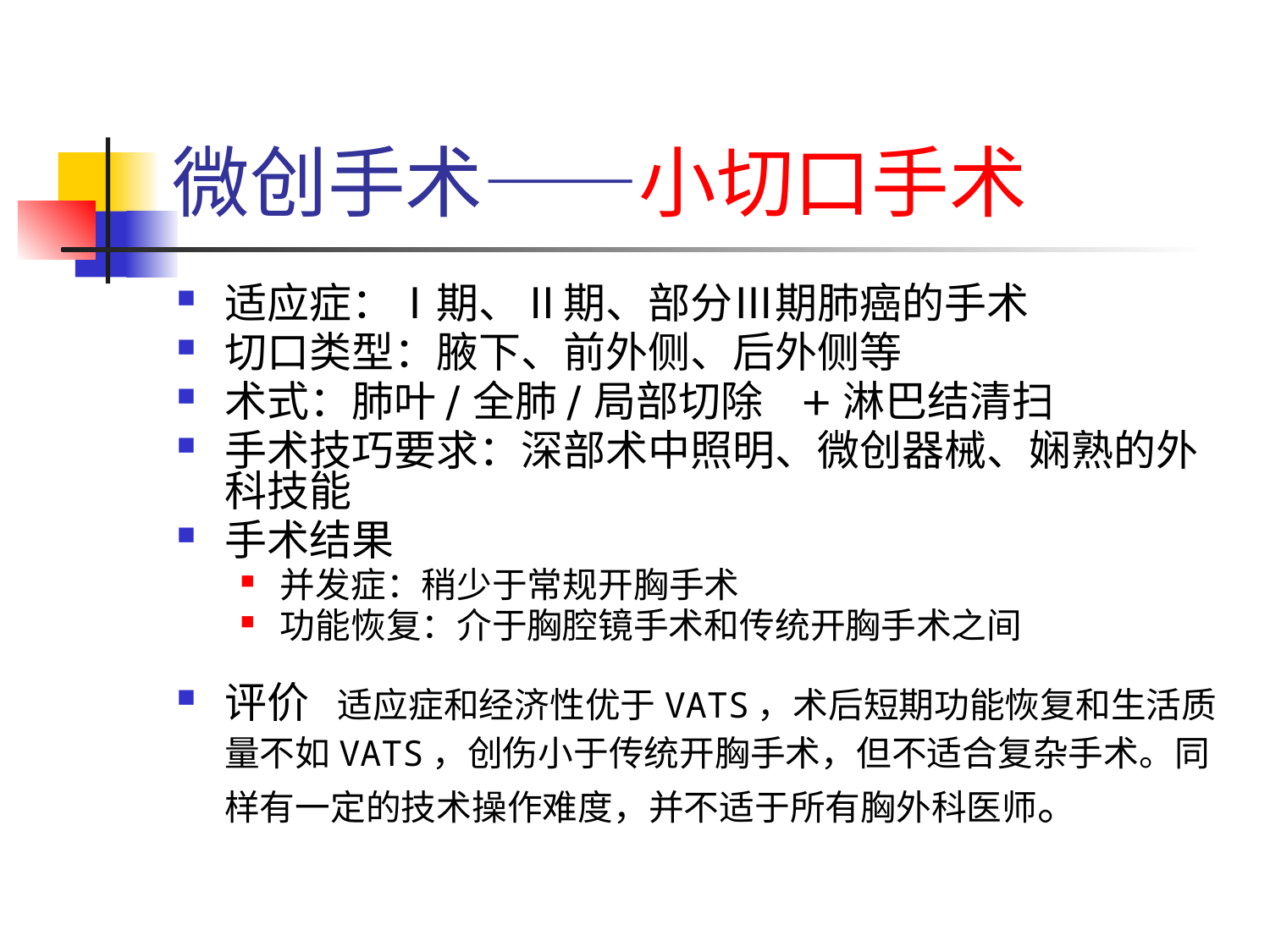

# 微创手术——小切口手术
适应症：Ⅰ期、Ⅱ期、部分Ⅲ期肺癌的手术
切口类型：腋下、前外侧、后外侧等
术式：肺叶/全肺/局部切除   +淋巴结清扫
手术技巧要求：深部术中照明、微创器械、娴熟的外科技能
手术结果
并发症：稍少于常规开胸手术
功能恢复：介于胸腔镜手术和传统开胸手术之间
评价   适应症和经济性优于VATS，术后短期功能恢复和生活质量不如VATS，创伤小于传统开胸手术，但不适合复杂手术。同样有一定的技术操作难度，并不适于所有胸外科医师。